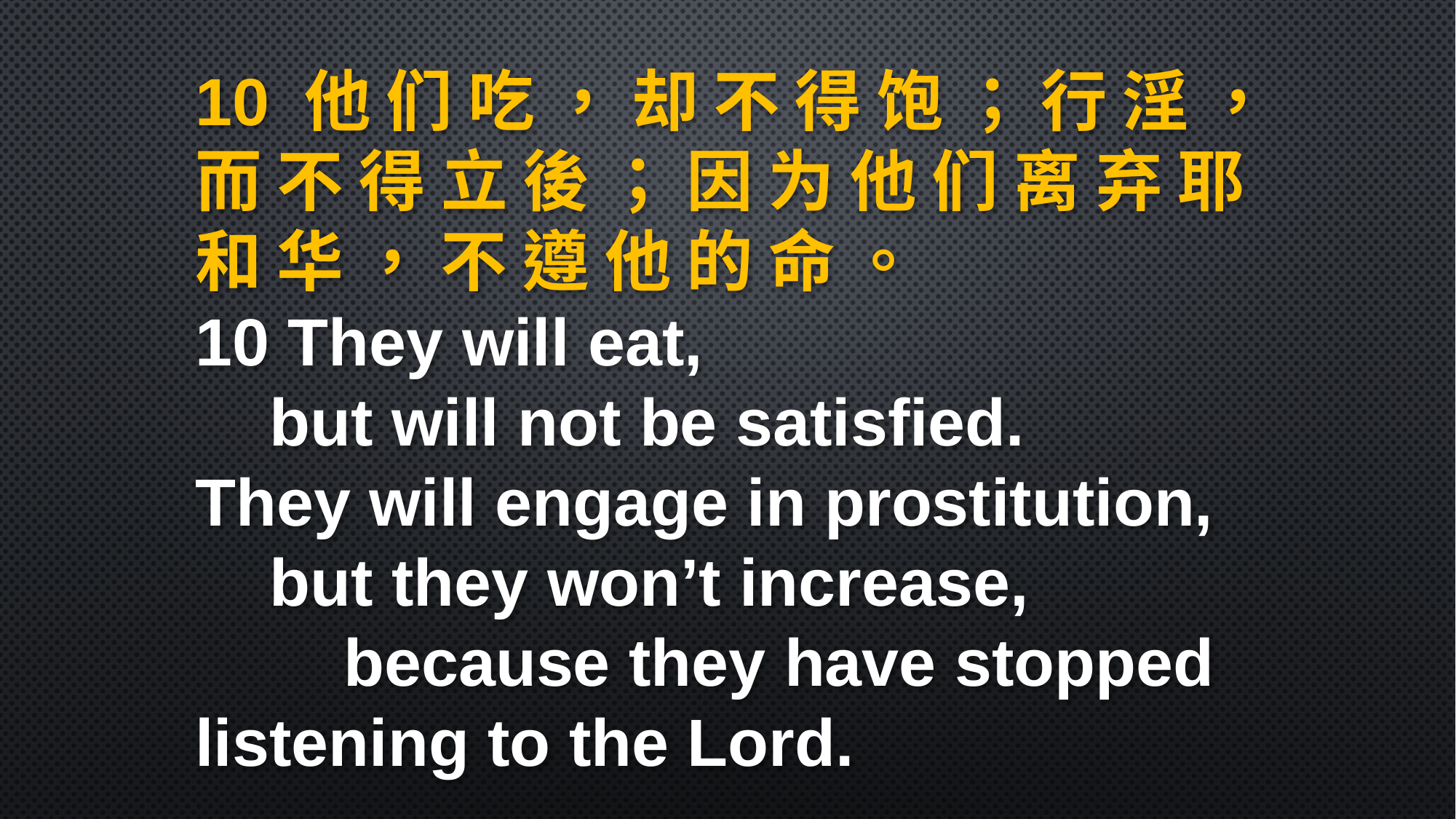

10 他 们 吃 ， 却 不 得 饱 ； 行 淫 ， 而 不 得 立 後 ； 因 为 他 们 离 弃 耶 和 华 ， 不 遵 他 的 命 。
10 They will eat,
    but will not be satisfied.
They will engage in prostitution,
    but they won’t increase,
        because they have stopped listening to the Lord.